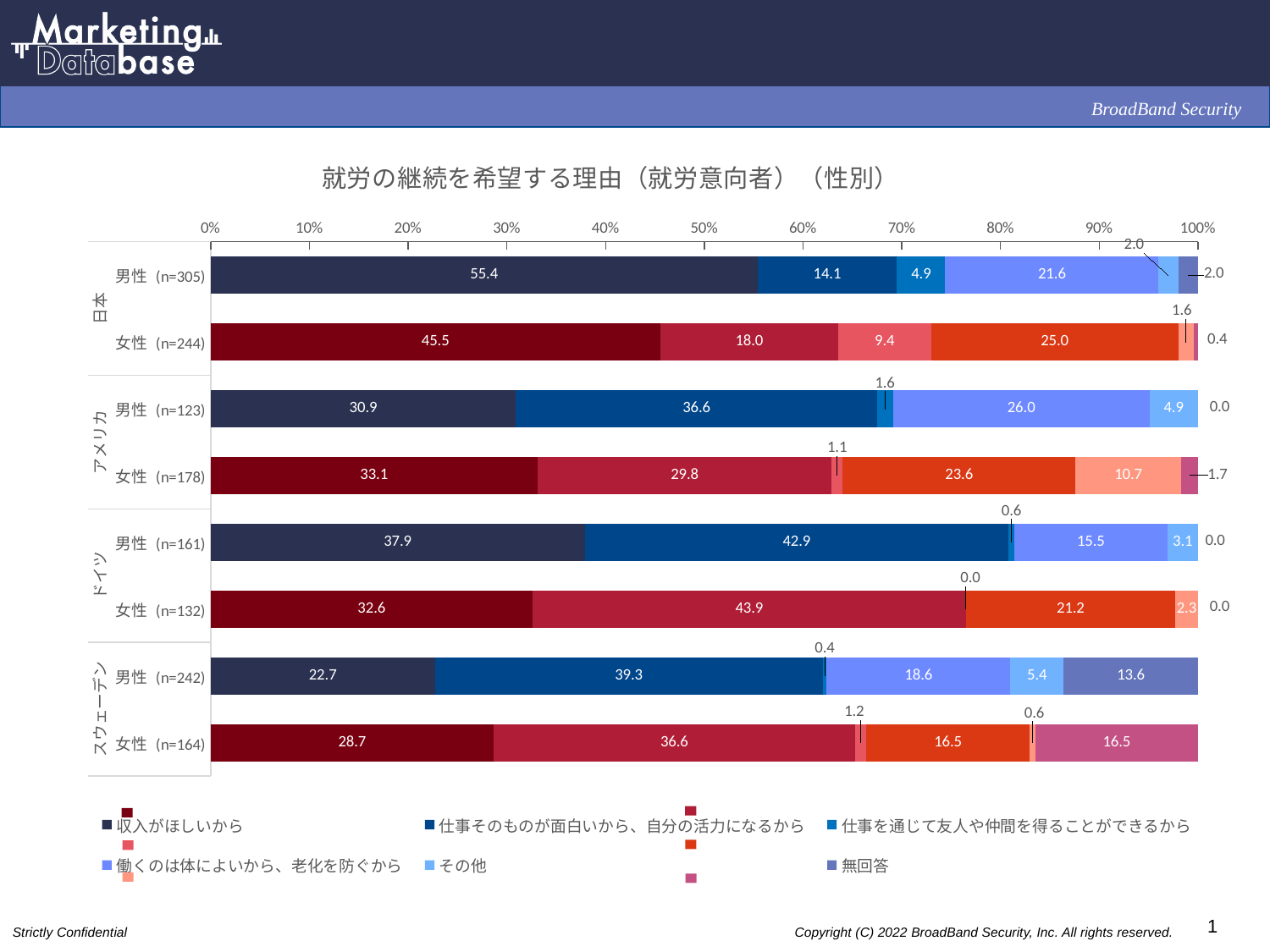

### Chart: 就労の継続を希望する理由（就労意向者）（性別）

| Category | 収入がほしいから | 仕事そのものが面白いから、自分の活力になるから | 仕事を通じて友人や仲間を得ることができるから | 働くのは体によいから、老化を防ぐから | その他 | 無回答 |
|---|---|---|---|---|---|---|
| 男性 (n=305) | 55.4 | 14.1 | 4.9 | 21.6 | 2.0 | 2.0 |
| 女性 (n=244) | 45.5 | 18.0 | 9.4 | 25.0 | 1.6 | 0.4 |
| 男性 (n=123) | 30.9 | 36.6 | 1.6 | 26.0 | 4.9 | 0.0 |
| 女性 (n=178) | 33.1 | 29.8 | 1.1 | 23.6 | 10.7 | 1.7 |
| 男性 (n=161) | 37.9 | 42.9 | 0.6 | 15.5 | 3.1 | 0.0 |
| 女性 (n=132) | 32.6 | 43.9 | 0.0 | 21.2 | 2.3 | 0.0 |
| 男性 (n=242) | 22.7 | 39.3 | 0.4 | 18.6 | 5.4 | 13.6 |
| 女性 (n=164) | 28.7 | 36.6 | 1.2 | 16.5 | 0.6 | 16.5 |